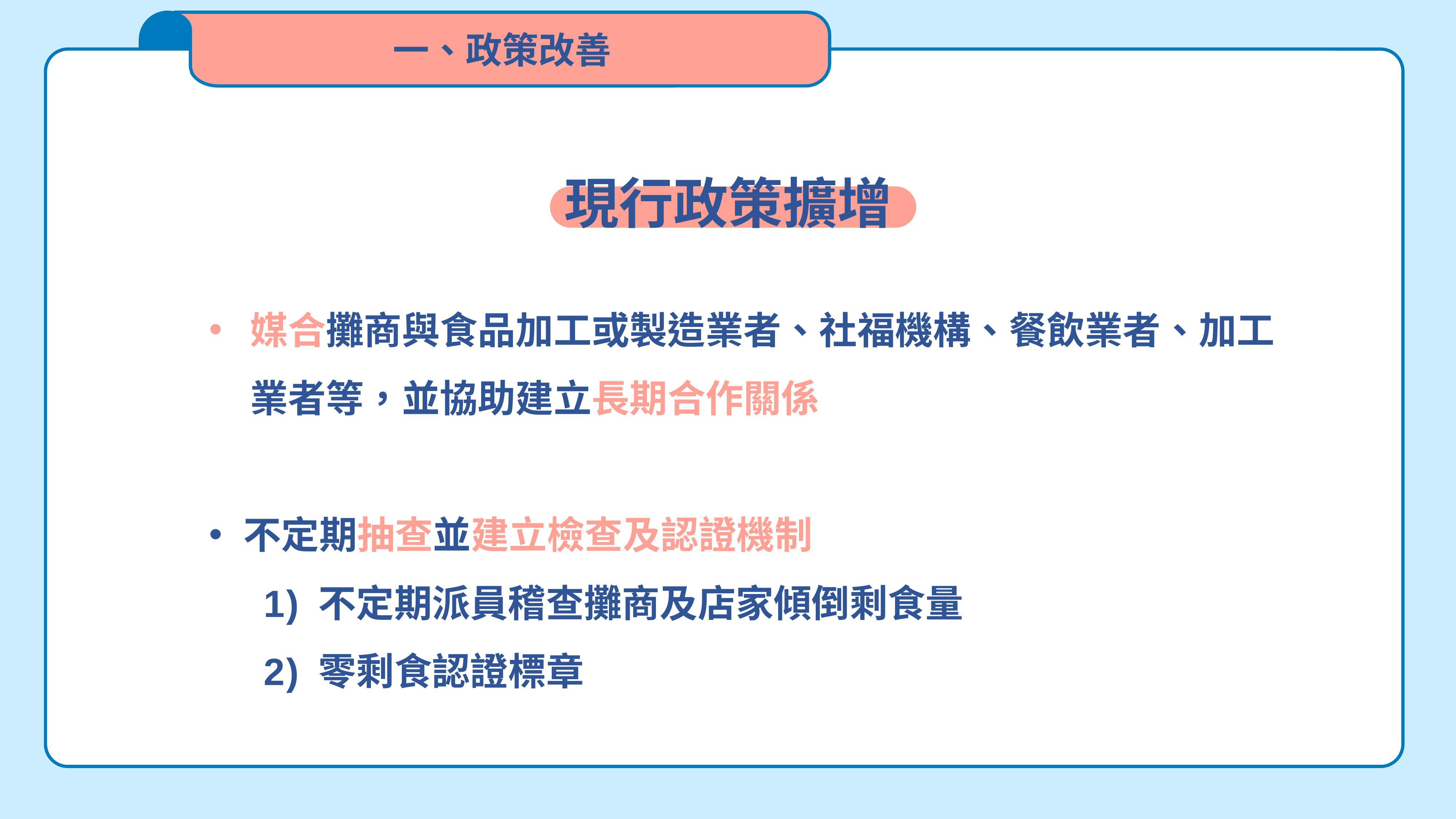

一、政策改善

現行政策擴增

媒合攤商與食品加工或製造業者、社福機構、餐飲業者、加工業者等，並協助建立長期合作關係

不定期抽查並建立檢查及認證機制
不定期派員稽查攤商及店家傾倒剩食量
零剩食認證標章